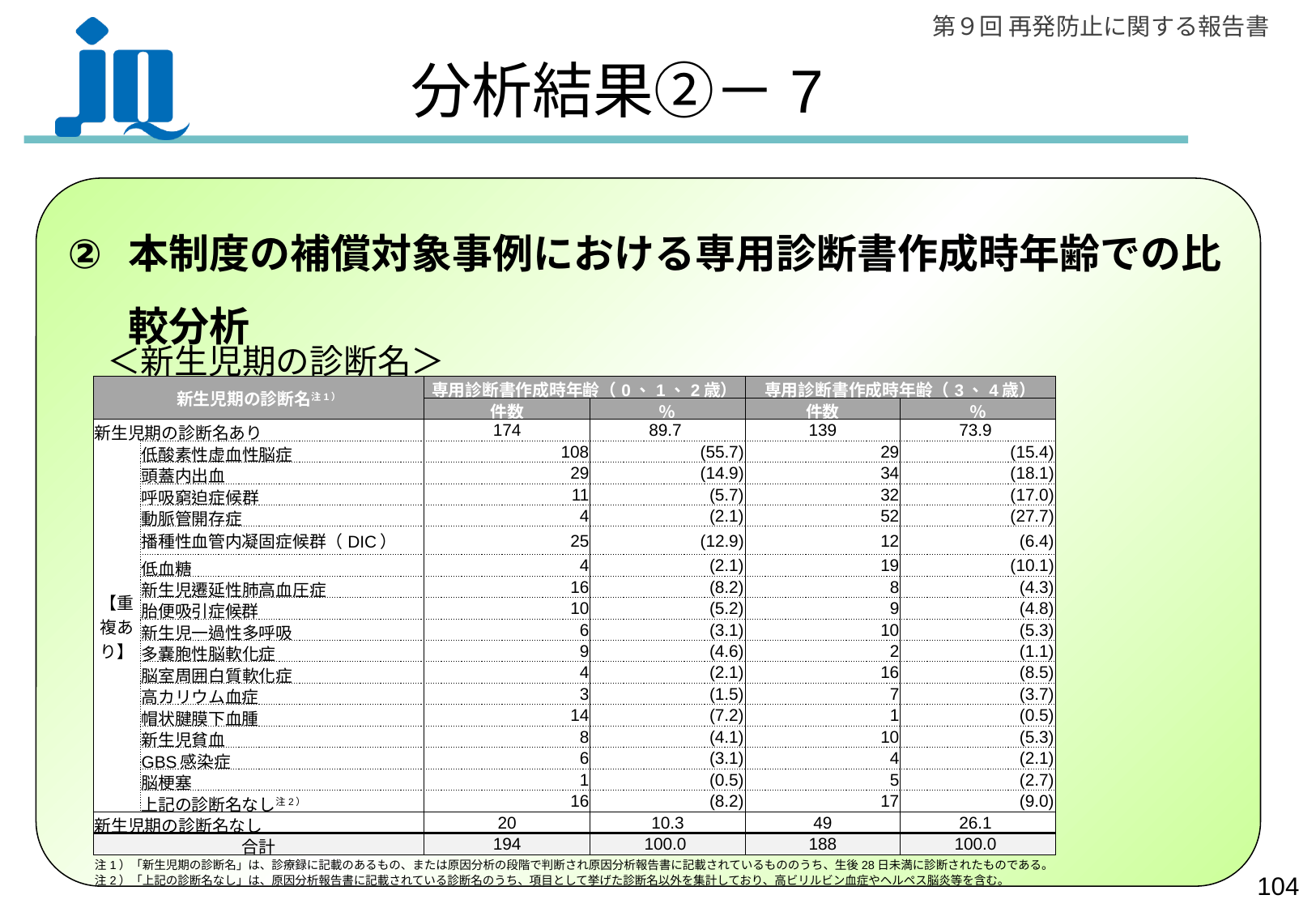

# 分析結果②－7
本制度の補償対象事例における専用診断書作成時年齢での比較分析
＜新生児期の診断名＞
| 新生児期の診断名注1） |  | 専用診断書作成時年齢（0、1、2歳） |  | 専用診断書作成時年齢（3、4歳） |  |
| --- | --- | --- | --- | --- | --- |
|  |  | 件数 | ％ | 件数 | ％ |
| 新生児期の診断名あり |  | 174 | 89.7 | 139 | 73.9 |
| 【重複あり】 | 低酸素性虚血性脳症 | 108 | (55.7) | 29 | (15.4) |
|  | 頭蓋内出血 | 29 | (14.9) | 34 | (18.1) |
|  | 呼吸窮迫症候群 | 11 | (5.7) | 32 | (17.0) |
|  | 動脈管開存症 | 4 | (2.1) | 52 | (27.7) |
|  | 播種性血管内凝固症候群（DIC） | 25 | (12.9) | 12 | (6.4) |
|  | 低血糖 | 4 | (2.1) | 19 | (10.1) |
|  | 新生児遷延性肺高血圧症 | 16 | (8.2) | 8 | (4.3) |
|  | 胎便吸引症候群 | 10 | (5.2) | 9 | (4.8) |
|  | 新生児一過性多呼吸 | 6 | (3.1) | 10 | (5.3) |
|  | 多嚢胞性脳軟化症 | 9 | (4.6) | 2 | (1.1) |
|  | 脳室周囲白質軟化症 | 4 | (2.1) | 16 | (8.5) |
|  | 高カリウム血症 | 3 | (1.5) | 7 | (3.7) |
|  | 帽状腱膜下血腫 | 14 | (7.2) | 1 | (0.5) |
|  | 新生児貧血 | 8 | (4.1) | 10 | (5.3) |
|  | GBS感染症 | 6 | (3.1) | 4 | (2.1) |
|  | 脳梗塞 | 1 | (0.5) | 5 | (2.7) |
|  | 上記の診断名なし注2） | 16 | (8.2) | 17 | (9.0) |
| 新生児期の診断名なし |  | 20 | 10.3 | 49 | 26.1 |
| 合計 |  | 194 | 100.0 | 188 | 100.0 |
| 注1）「新生児期の診断名」は、診療録に記載のあるもの、または原因分析の段階で判断され原因分析報告書に記載されているもののうち、生後28日未満に診断されたものである。 |  |  |  |  |  |
| 注2）「上記の診断名なし」は、原因分析報告書に記載されている診断名のうち、項目として挙げた診断名以外を集計しており、高ビリルビン血症やヘルペス脳炎等を含む。 |  |  |  |  |  |
104